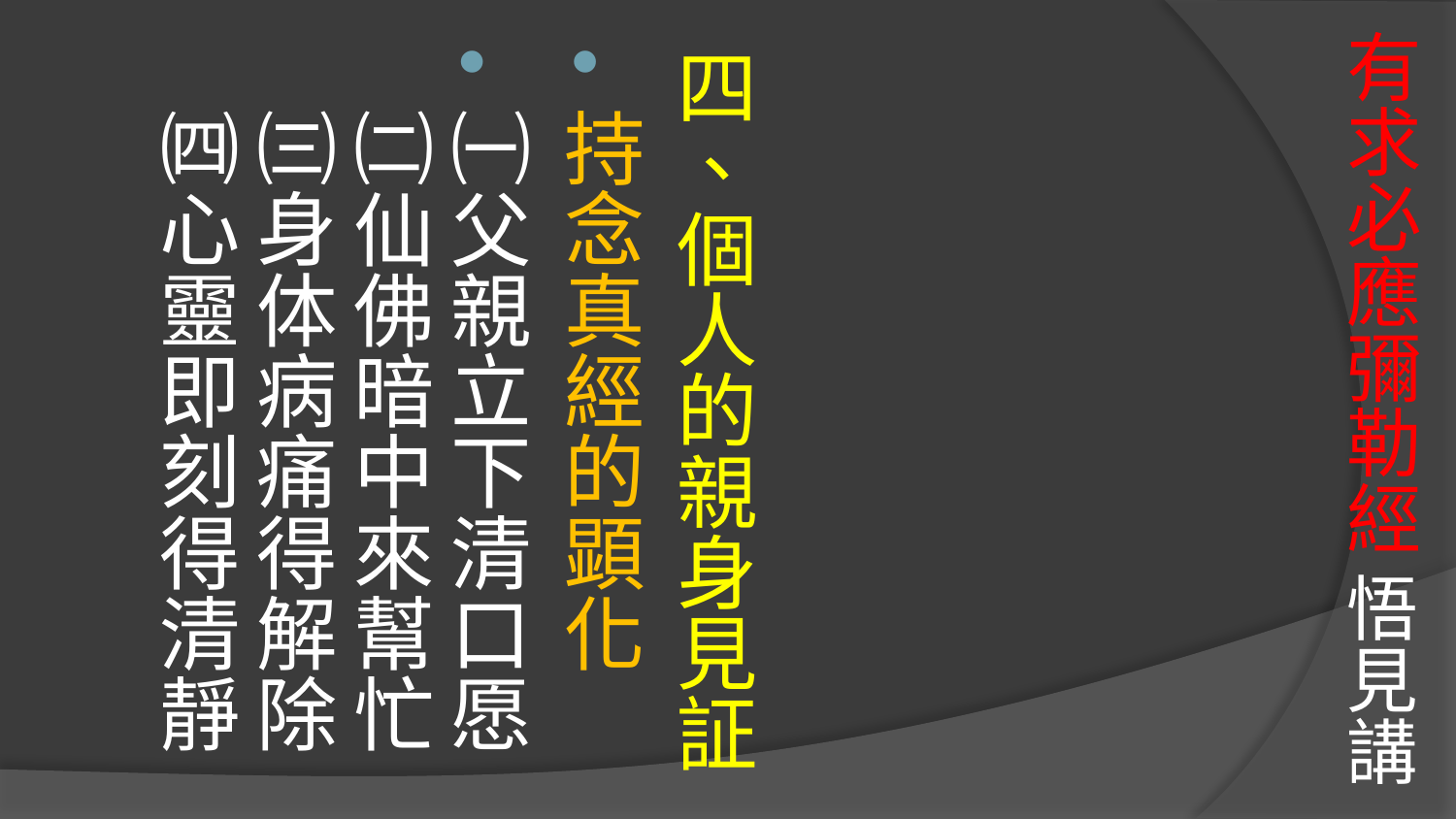

# 有求必應彌勒經 悟見講
四、個人的親身見証
持念真經的顕化
㈠父親立下清口愿
㈡仙佛暗中來幫忙
㈢身体病痛得解除
㈣心靈即刻得清靜